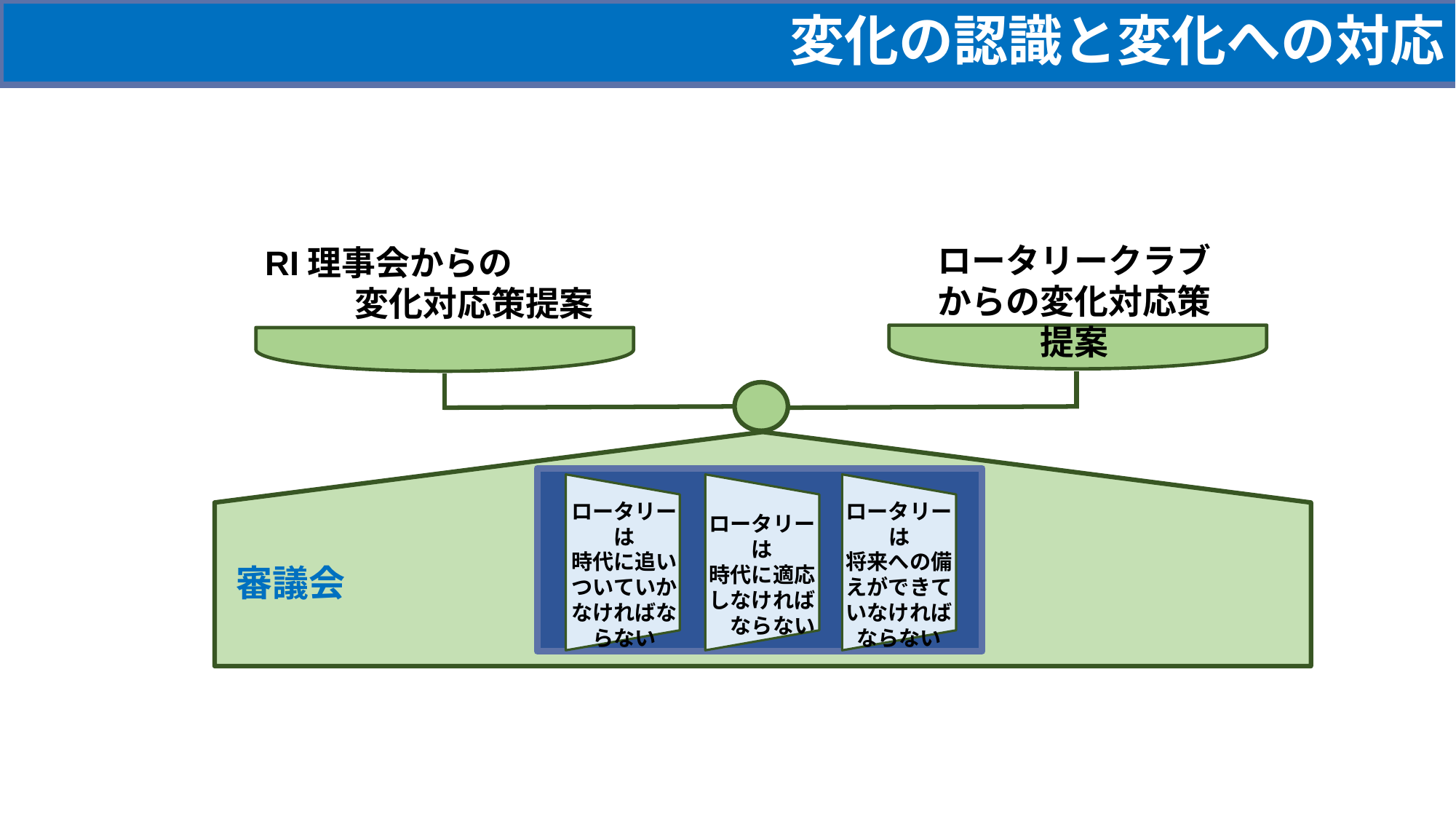

変化の認識と変化への対応

ロータリークラブからの変化対応策提案
RI理事会からの　　　　　変化対応策提案

審議会

ロータリーは
時代に追い
ついていか
なければな
らない

ロータリーは
時代に適応しなければ　ならない
ロータリーは
将来への備えができて
いなければ
ならない